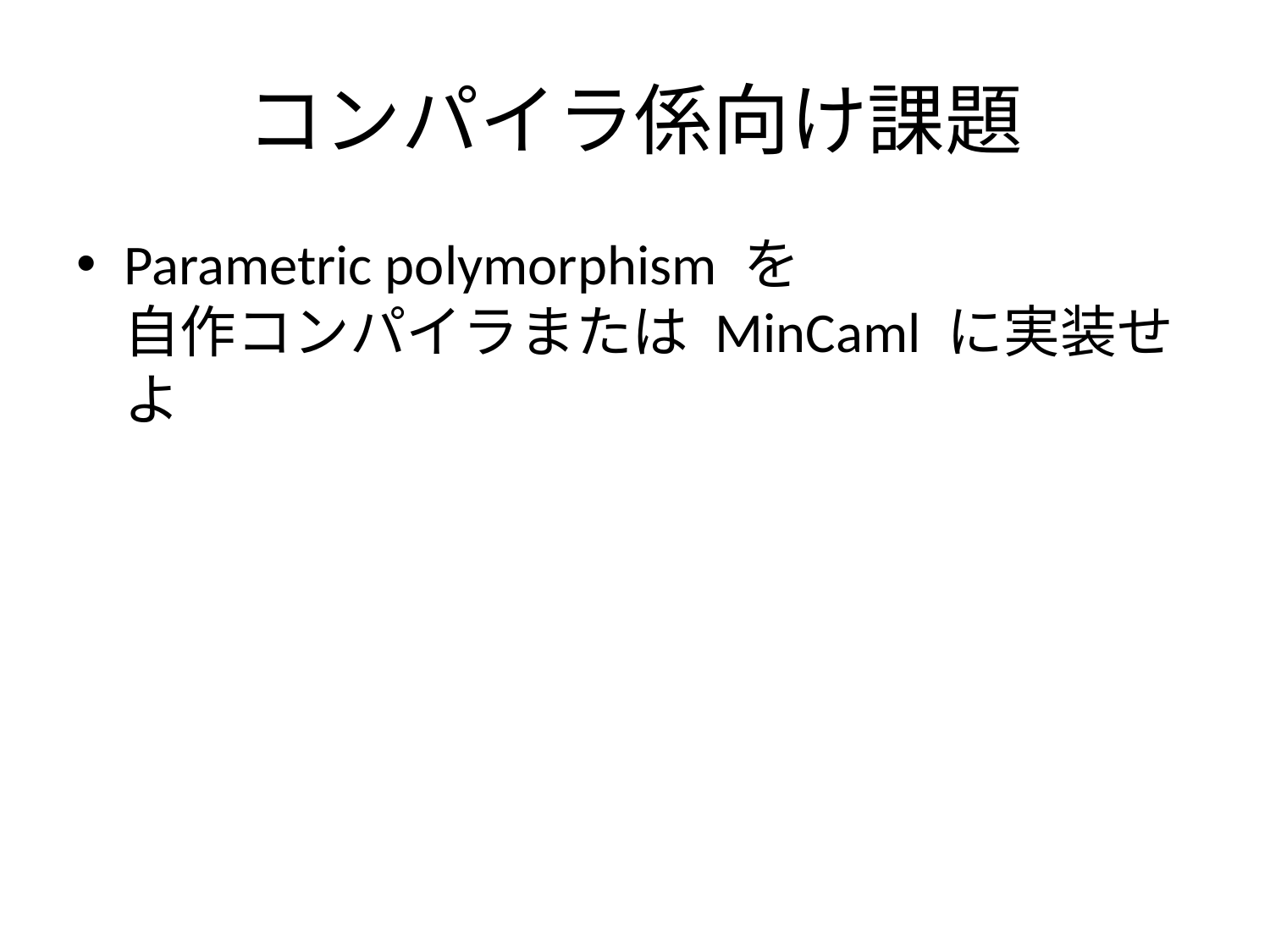

# コンパイラ係向け課題
Parametric polymorphism を
自作コンパイラまたは MinCaml に実装せよ